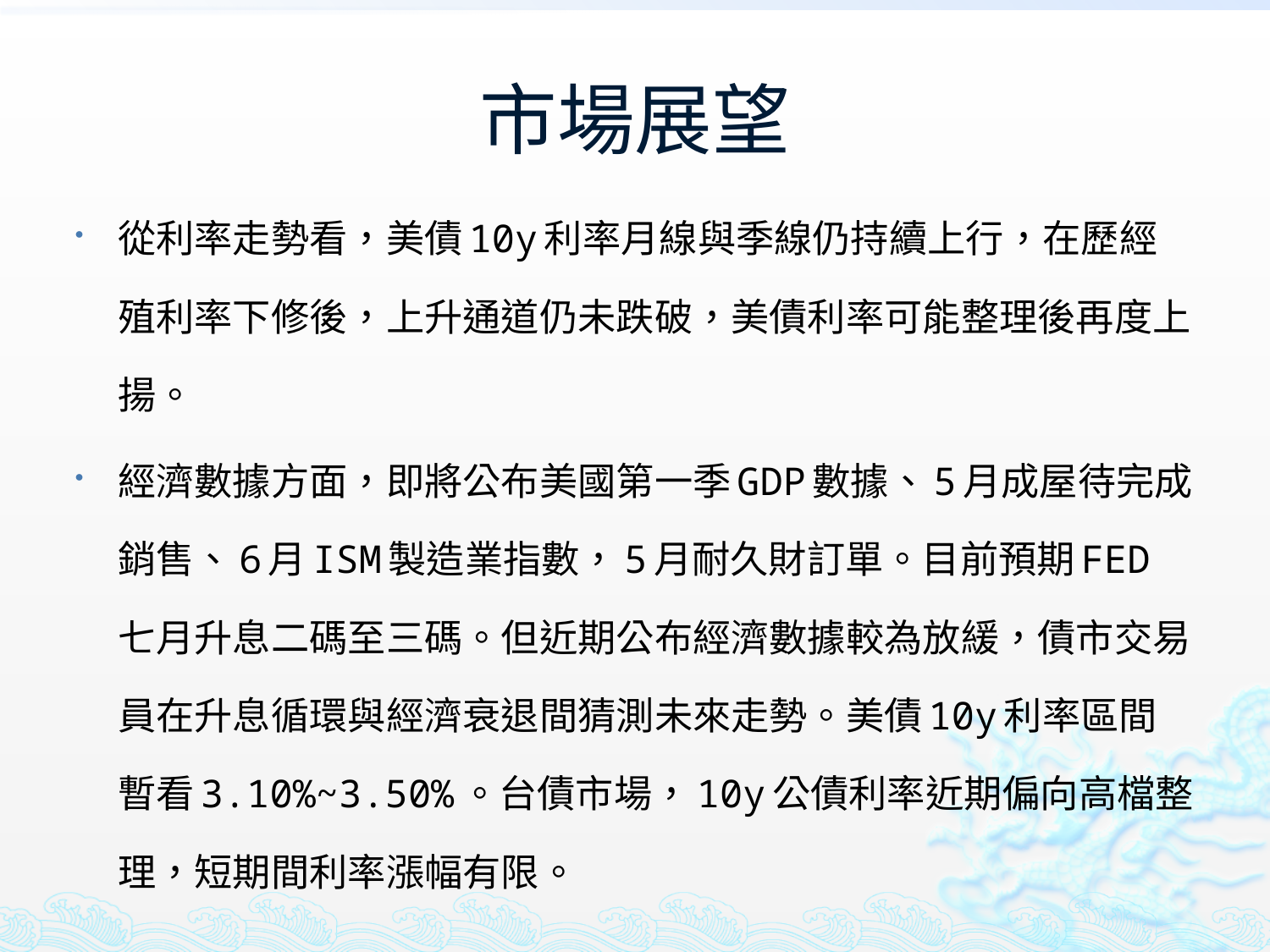

# 市場展望
從利率走勢看，美債10y利率月線與季線仍持續上行，在歷經殖利率下修後，上升通道仍未跌破，美債利率可能整理後再度上揚。
經濟數據方面，即將公布美國第一季GDP數據、5月成屋待完成銷售、6月ISM製造業指數，5月耐久財訂單。目前預期FED七月升息二碼至三碼。但近期公布經濟數據較為放緩，債市交易員在升息循環與經濟衰退間猜測未來走勢。美債10y利率區間暫看3.10%~3.50%。台債市場，10y公債利率近期偏向高檔整理，短期間利率漲幅有限。